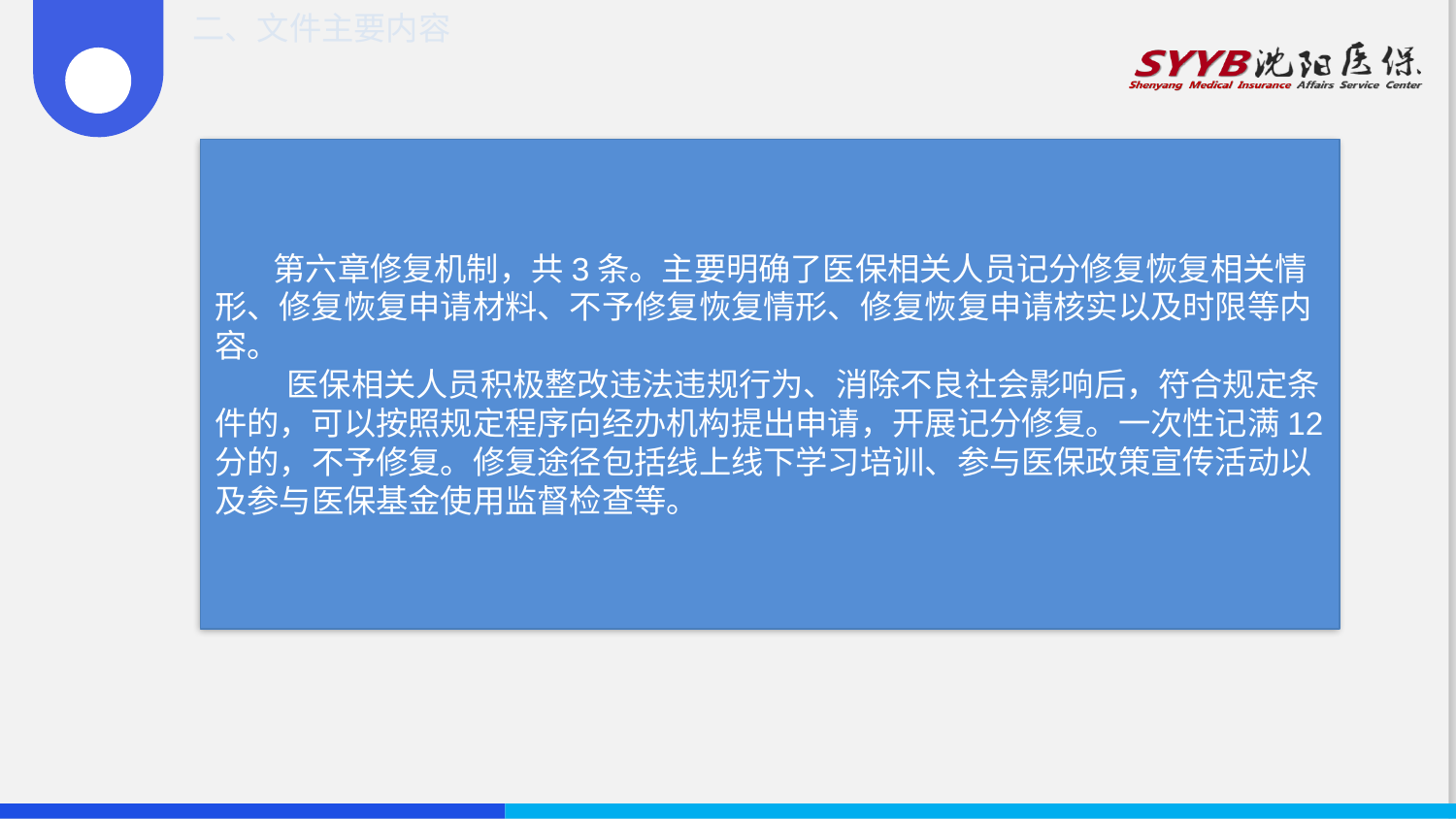

二、文件主要内容
       第六章修复机制，共3条。主要明确了医保相关人员记分修复恢复相关情形、修复恢复申请材料、不予修复恢复情形、修复恢复申请核实以及时限等内容。
  医保相关人员积极整改违法违规行为、消除不良社会影响后，符合规定条件的，可以按照规定程序向经办机构提出申请，开展记分修复。一次性记满12分的，不予修复。修复途径包括线上线下学习培训、参与医保政策宣传活动以及参与医保基金使用监督检查等。